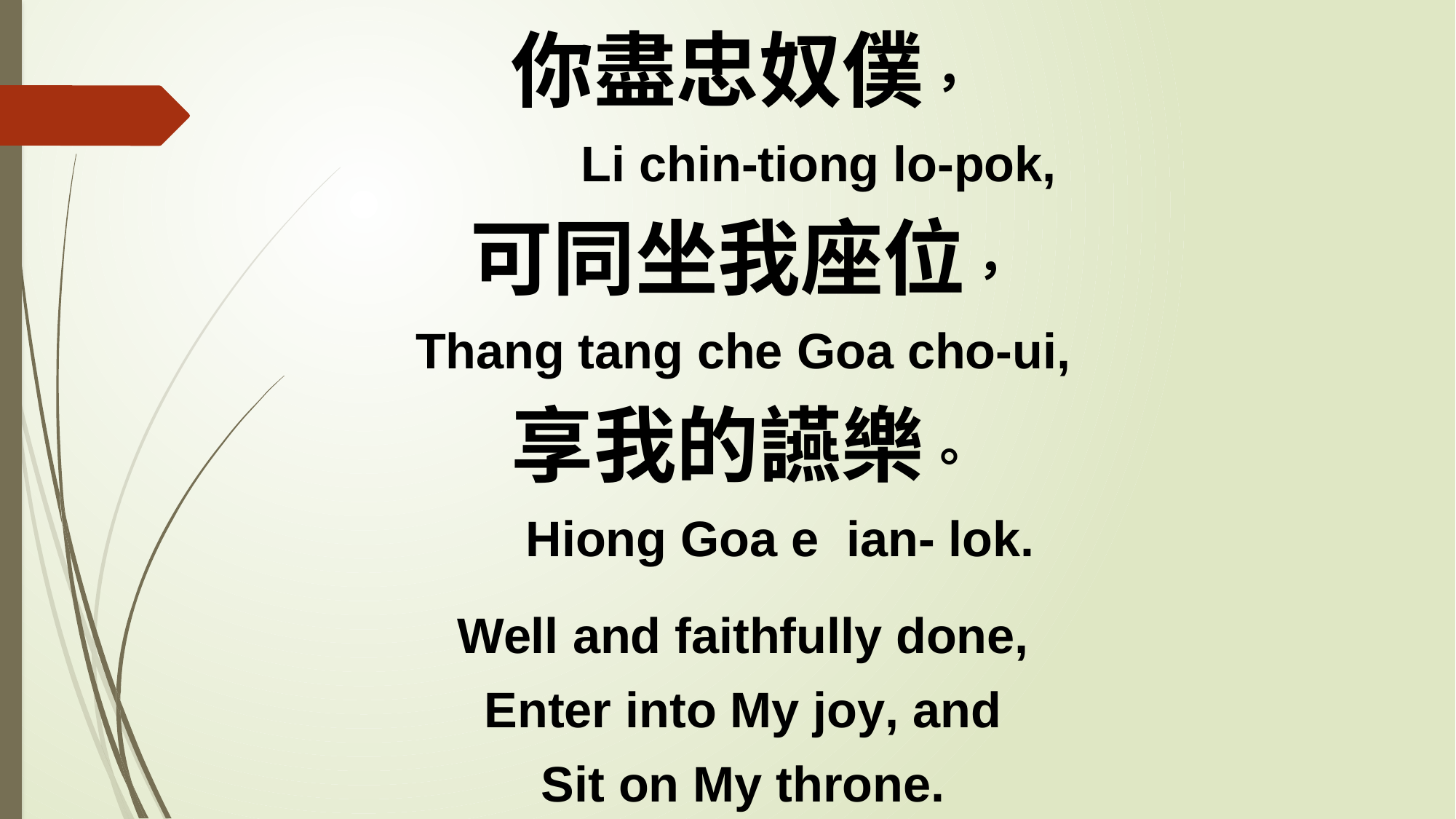

你盡忠奴僕，
                          Li chin-tiong lo-pok,
可同坐我座位，
Thang tang che Goa cho-ui,
享我的讌樂。
                      Hiong Goa e  ian- lok.

Well and faithfully done,
Enter into My joy, and
Sit on My throne.